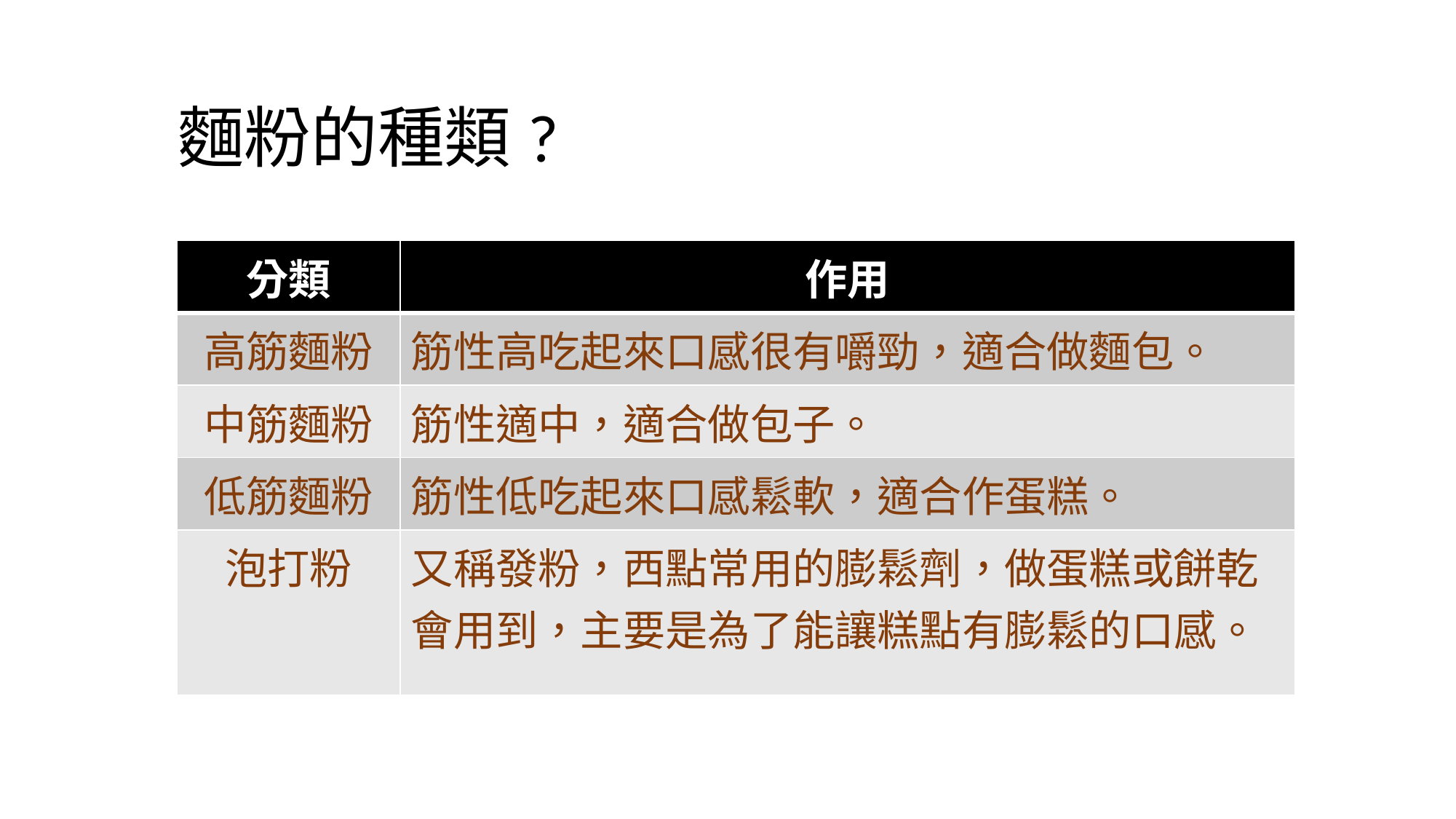

# 麵粉的種類?
| 分類 | 作用 |
| --- | --- |
| 高筋麵粉 | 筋性高吃起來口感很有嚼勁，適合做麵包。 |
| 中筋麵粉 | 筋性適中，適合做包子。 |
| 低筋麵粉 | 筋性低吃起來口感鬆軟，適合作蛋糕。 |
| 泡打粉 | 又稱發粉，西點常用的膨鬆劑，做蛋糕或餅乾會用到，主要是為了能讓糕點有膨鬆的口感。 |